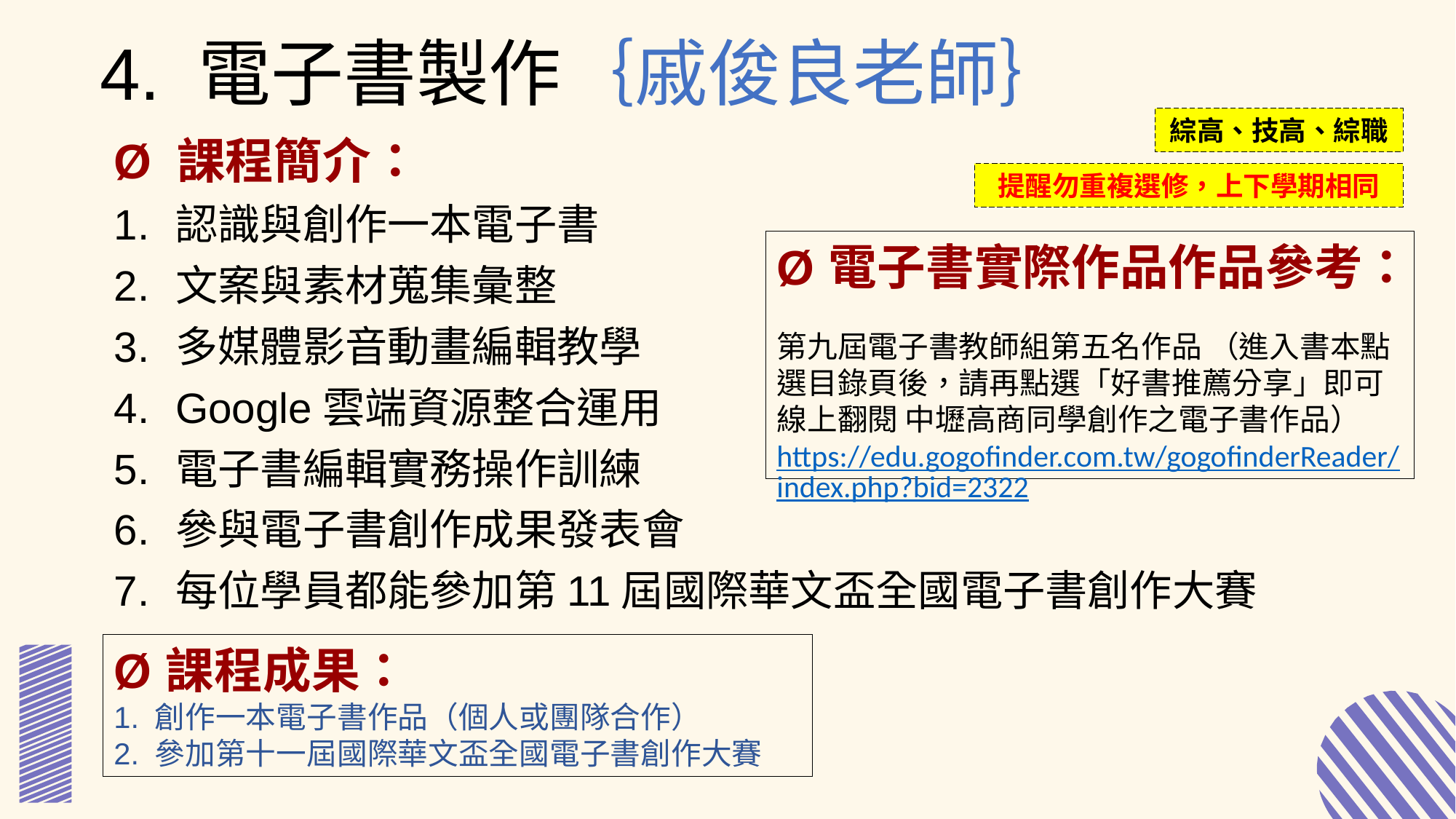

4. 電子書製作｛戚俊良老師｝
綜高、技高、綜職
Ø 課程簡介：
認識與創作一本電子書
文案與素材蒐集彙整
多媒體影音動畫編輯教學
Google雲端資源整合運用
電子書編輯實務操作訓練
參與電子書創作成果發表會
每位學員都能參加第11屆國際華文盃全國電子書創作大賽
提醒勿重複選修，上下學期相同
Ø 電子書實際作品作品參考：
第九屆電子書教師組第五名作品 （進入書本點選目錄頁後，請再點選「好書推薦分享」即可線上翻閱 中壢高商同學創作之電子書作品）
https://edu.gogofinder.com.tw/gogofinderReader/index.php?bid=2322
Ø 課程成果：
1. 創作一本電子書作品（個人或團隊合作）
2. 參加第十一屆國際華文盃全國電子書創作大賽